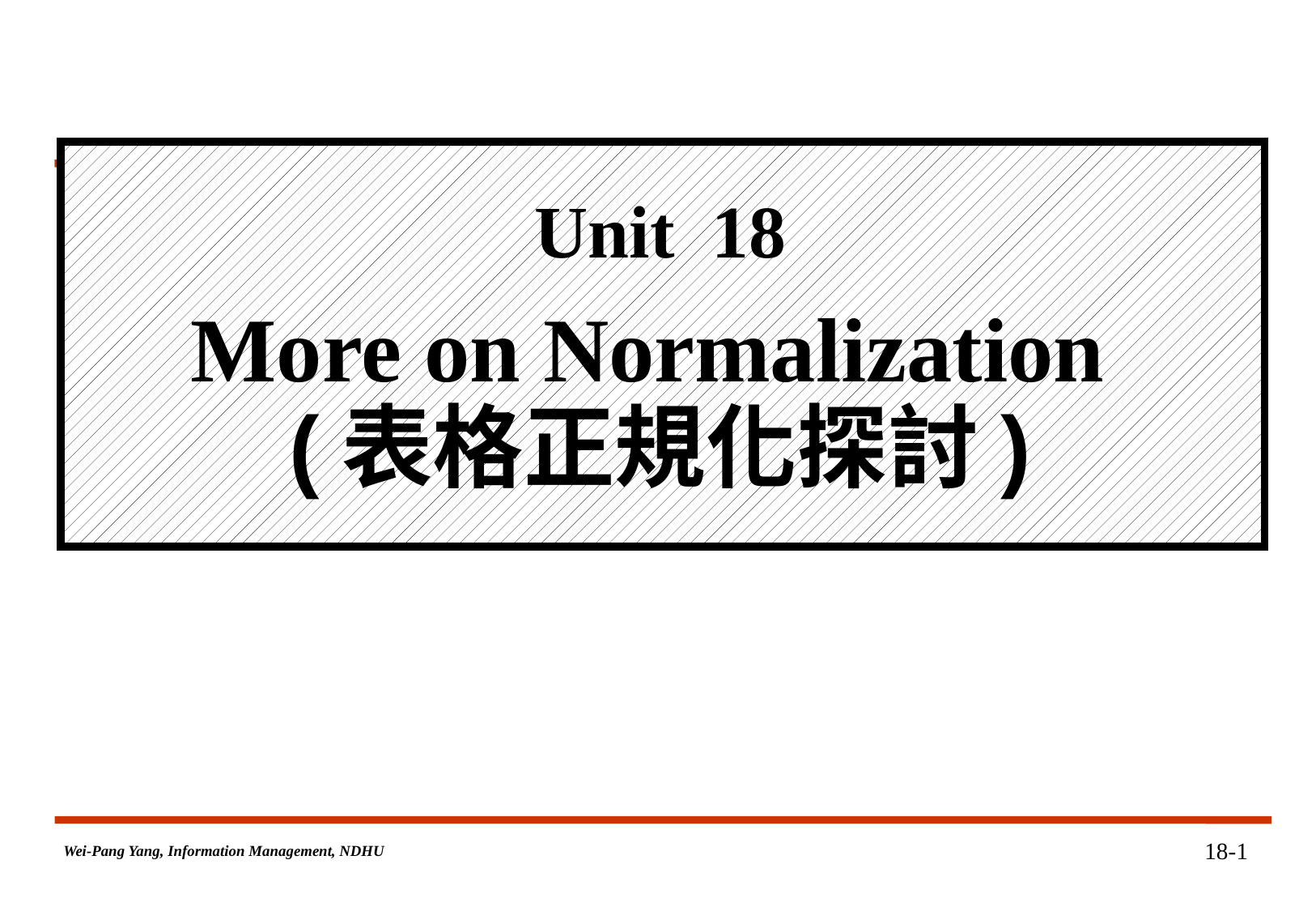

Unit  18
More on Normalization
(表格正規化探討)
18-1